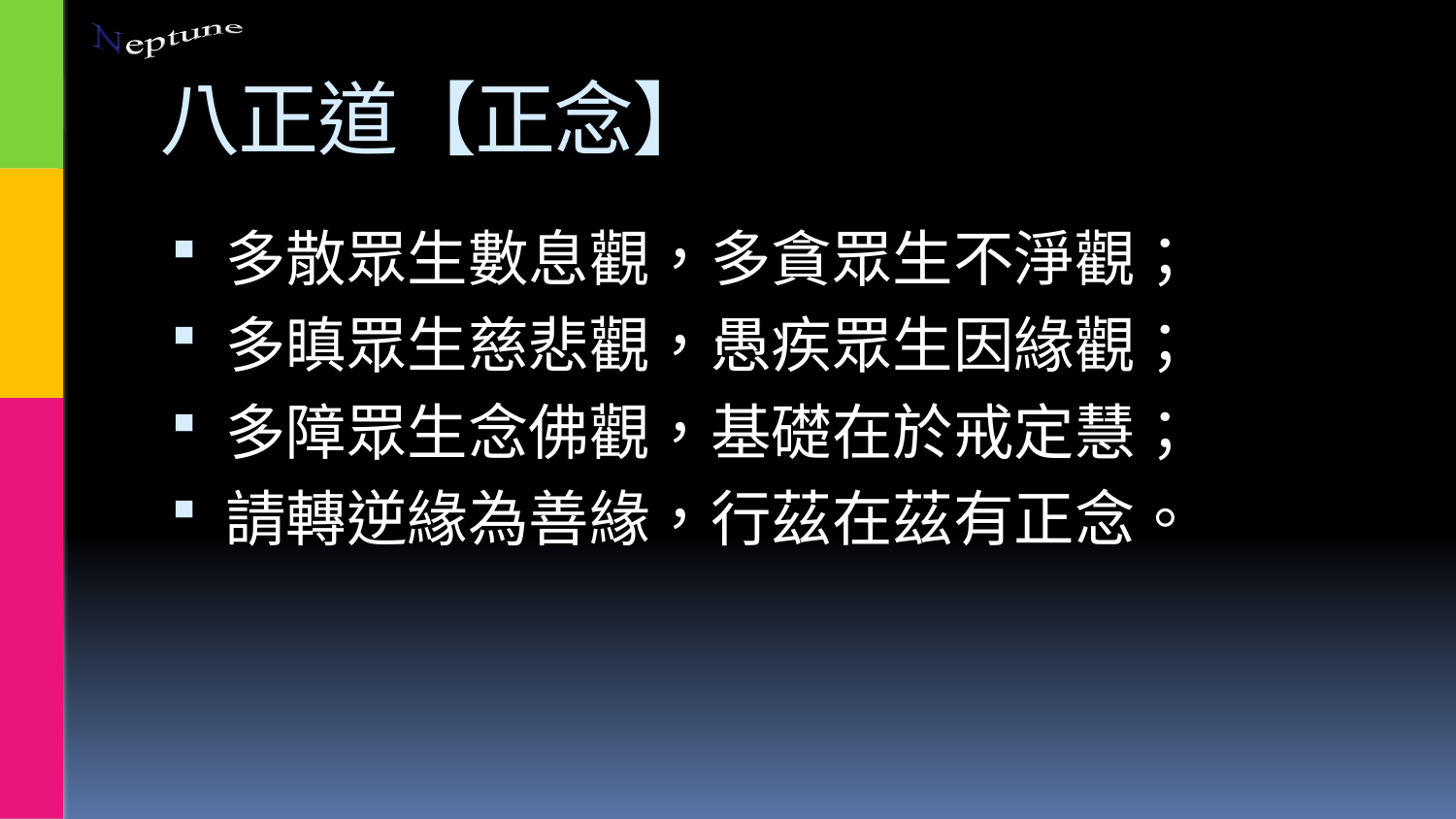

# 八正道【正念】
多散眾生數息觀，多貪眾生不淨觀；
多瞋眾生慈悲觀，愚疾眾生因緣觀；
多障眾生念佛觀，基礎在於戒定慧；
請轉逆緣為善緣，行茲在茲有正念。